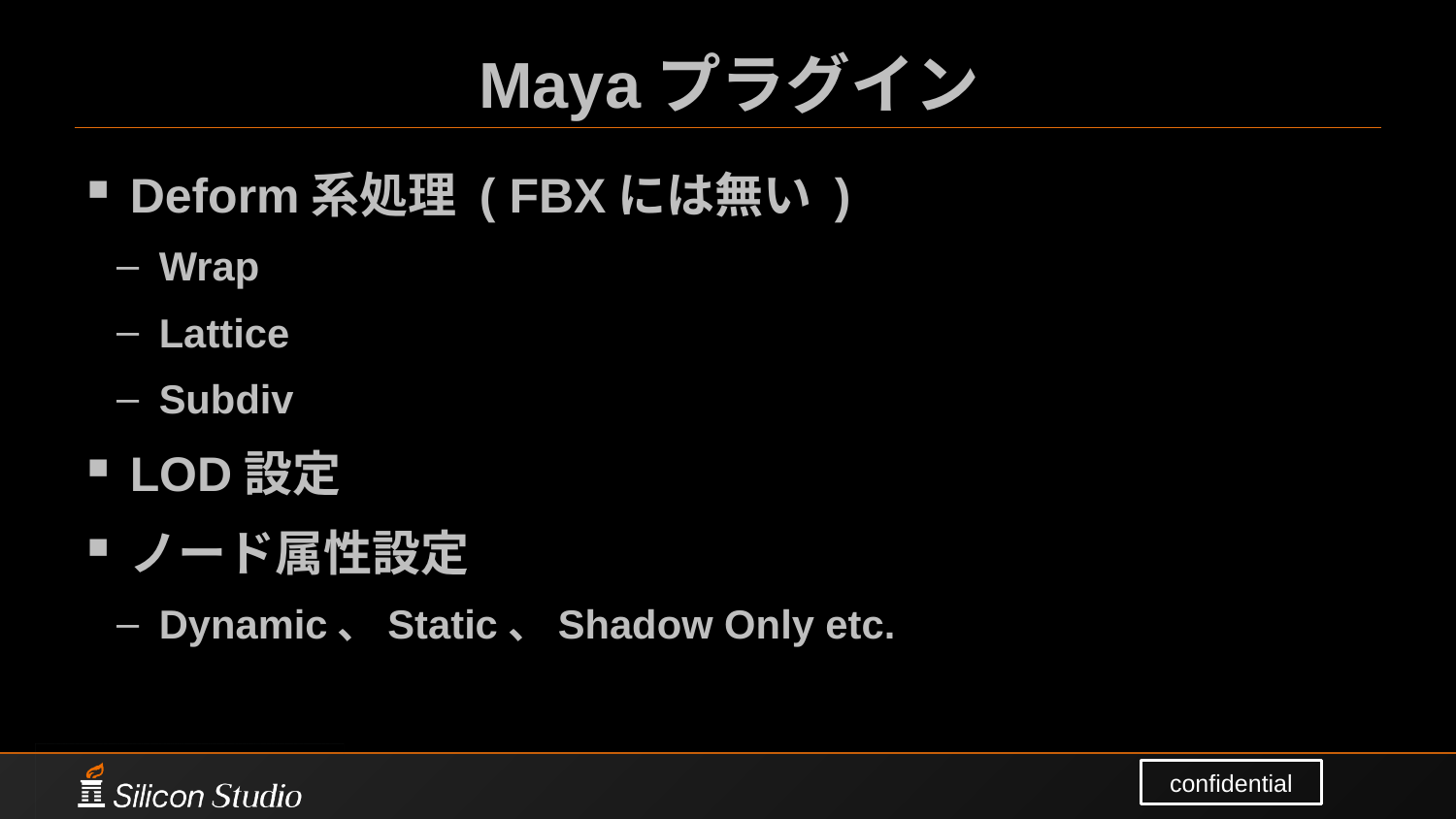

# Mayaプラグイン
Deform系処理 ( FBXには無い )
Wrap
Lattice
Subdiv
LOD設定
ノード属性設定
Dynamic、Static、Shadow Only etc.